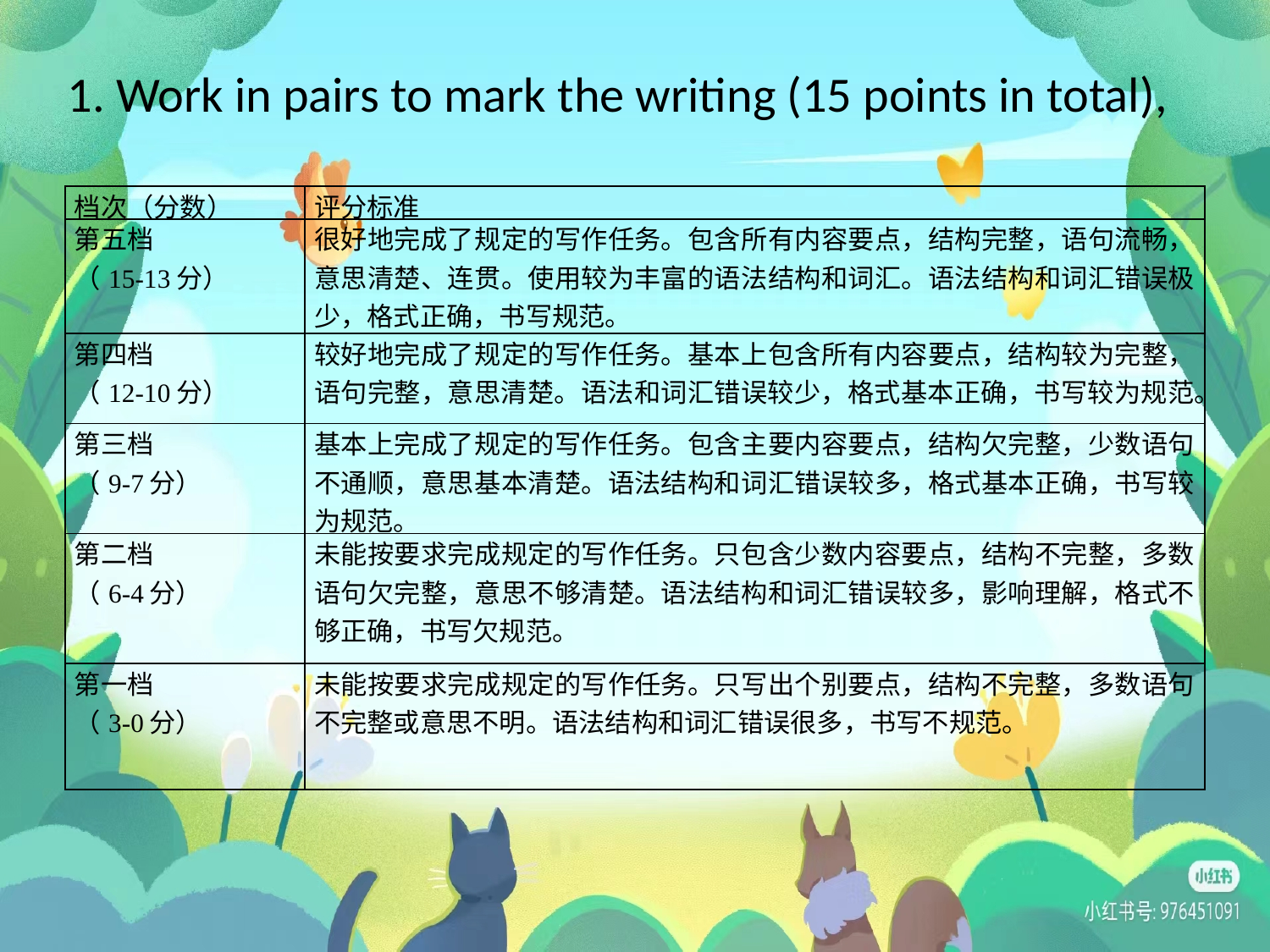

1. Work in pairs to mark the writing (15 points in total),
| 档次（分数） | 评分标准 |
| --- | --- |
| 第五档 （15-13分） | 很好地完成了规定的写作任务。包含所有内容要点，结构完整，语句流畅，意思清楚、连贯。使用较为丰富的语法结构和词汇。语法结构和词汇错误极少，格式正确，书写规范。 |
| 第四档 （12-10分） | 较好地完成了规定的写作任务。基本上包含所有内容要点，结构较为完整，语句完整，意思清楚。语法和词汇错误较少，格式基本正确，书写较为规范。 |
| 第三档 （9-7分） | 基本上完成了规定的写作任务。包含主要内容要点，结构欠完整，少数语句不通顺，意思基本清楚。语法结构和词汇错误较多，格式基本正确，书写较为规范。 |
| 第二档 （6-4分） | 未能按要求完成规定的写作任务。只包含少数内容要点，结构不完整，多数语句欠完整，意思不够清楚。语法结构和词汇错误较多，影响理解，格式不够正确，书写欠规范。 |
| 第一档 （3-0分） | 未能按要求完成规定的写作任务。只写出个别要点，结构不完整，多数语句不完整或意思不明。语法结构和词汇错误很多，书写不规范。 |